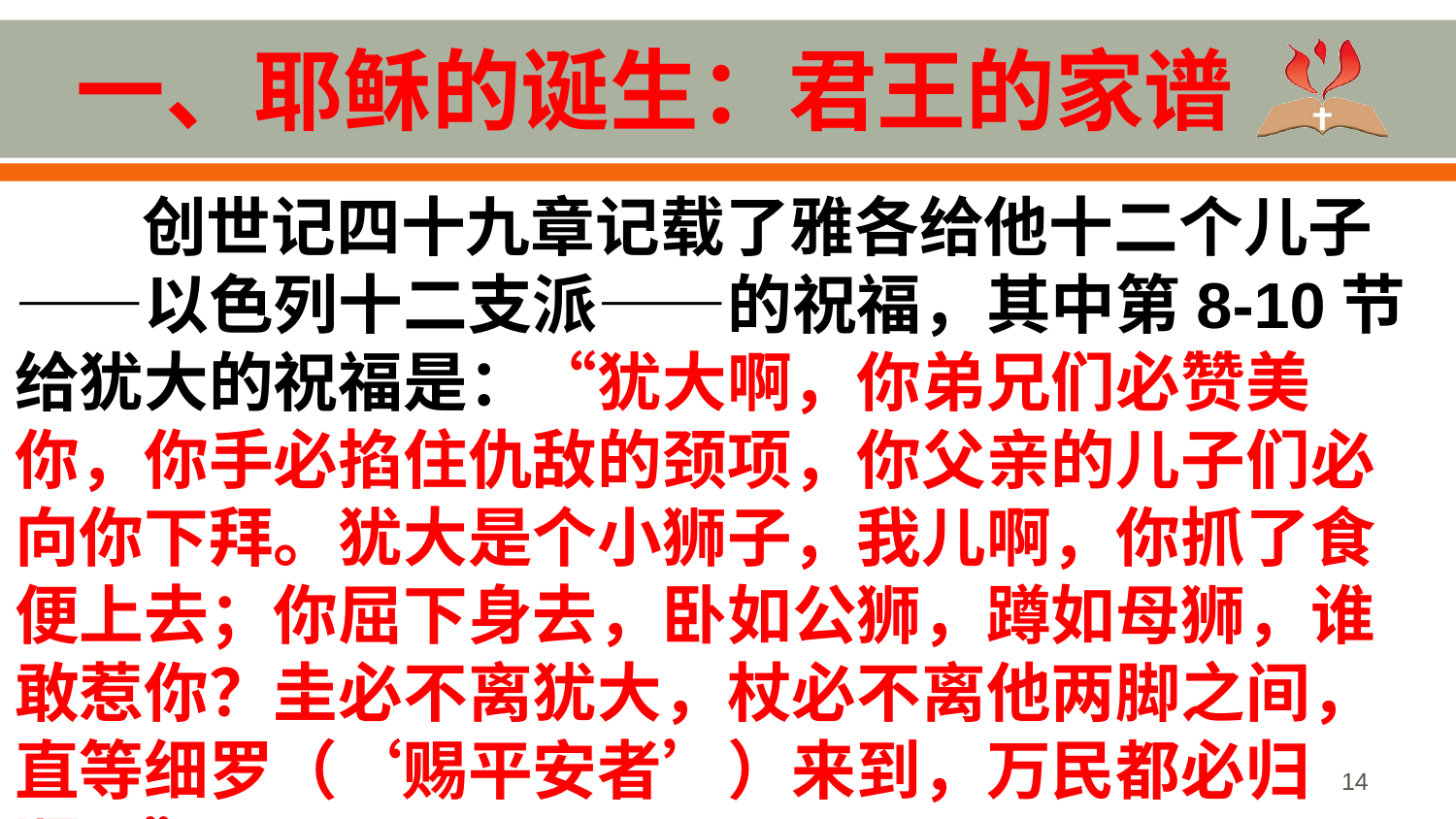

# 一、耶稣的诞生：君王的家谱
创世记四十九章记载了雅各给他十二个儿子——以色列十二支派——的祝福，其中第8-10节给犹大的祝福是：“犹大啊，你弟兄们必赞美你，你手必掐住仇敌的颈项，你父亲的儿子们必向你下拜。犹大是个小狮子，我儿啊，你抓了食便上去；你屈下身去，卧如公狮，蹲如母狮，谁敢惹你？圭必不离犹大，杖必不离他两脚之间，直等细罗（‘赐平安者’）来到，万民都必归顺。”

14